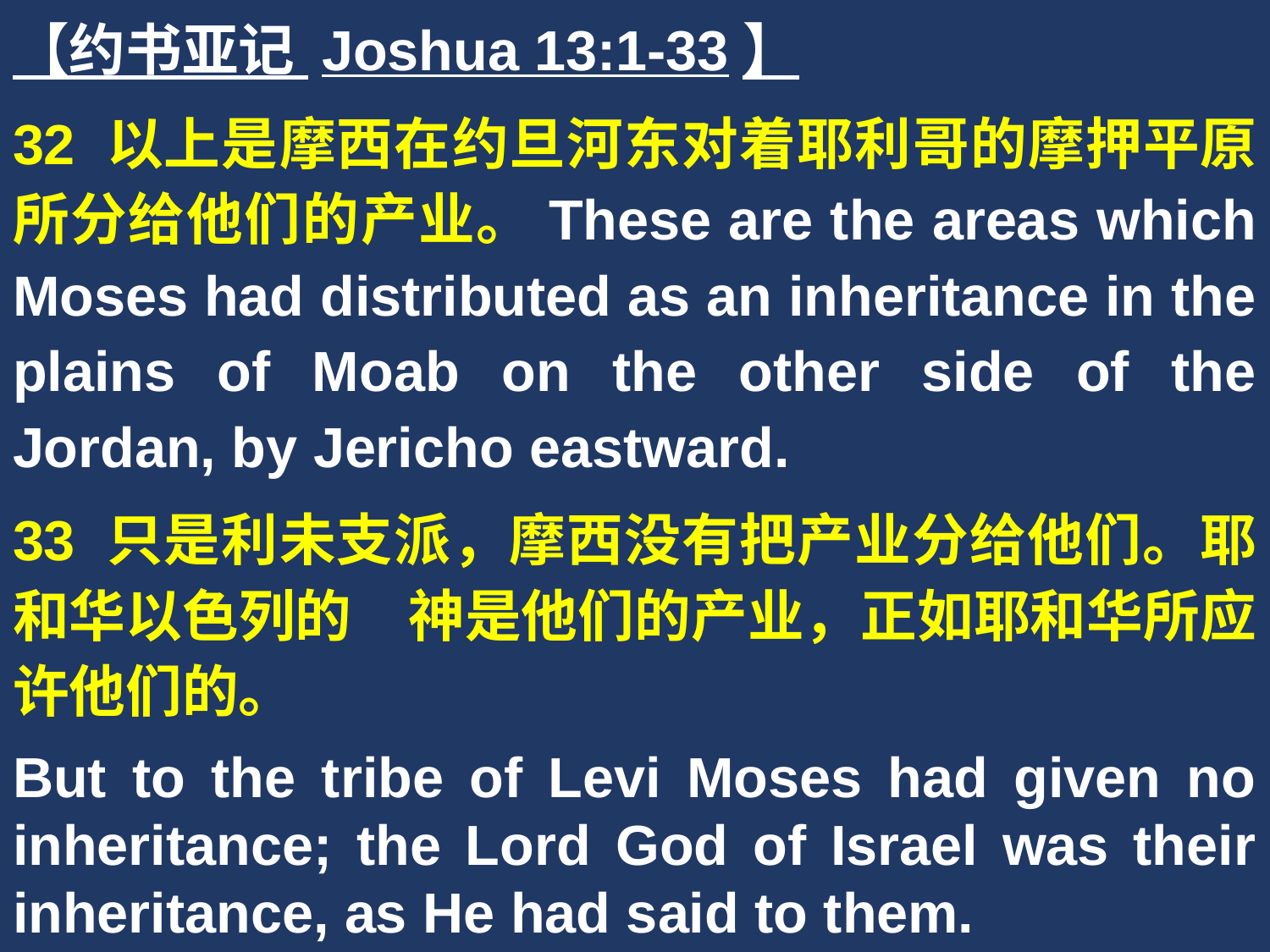

【约书亚记 Joshua 13:1-33】
32 以上是摩西在约旦河东对着耶利哥的摩押平原所分给他们的产业。These are the areas which Moses had distributed as an inheritance in the plains of Moab on the other side of the Jordan, by Jericho eastward.
33 只是利未支派，摩西没有把产业分给他们。耶和华以色列的　神是他们的产业，正如耶和华所应许他们的。
But to the tribe of Levi Moses had given no inheritance; the Lord God of Israel was their inheritance, as He had said to them.